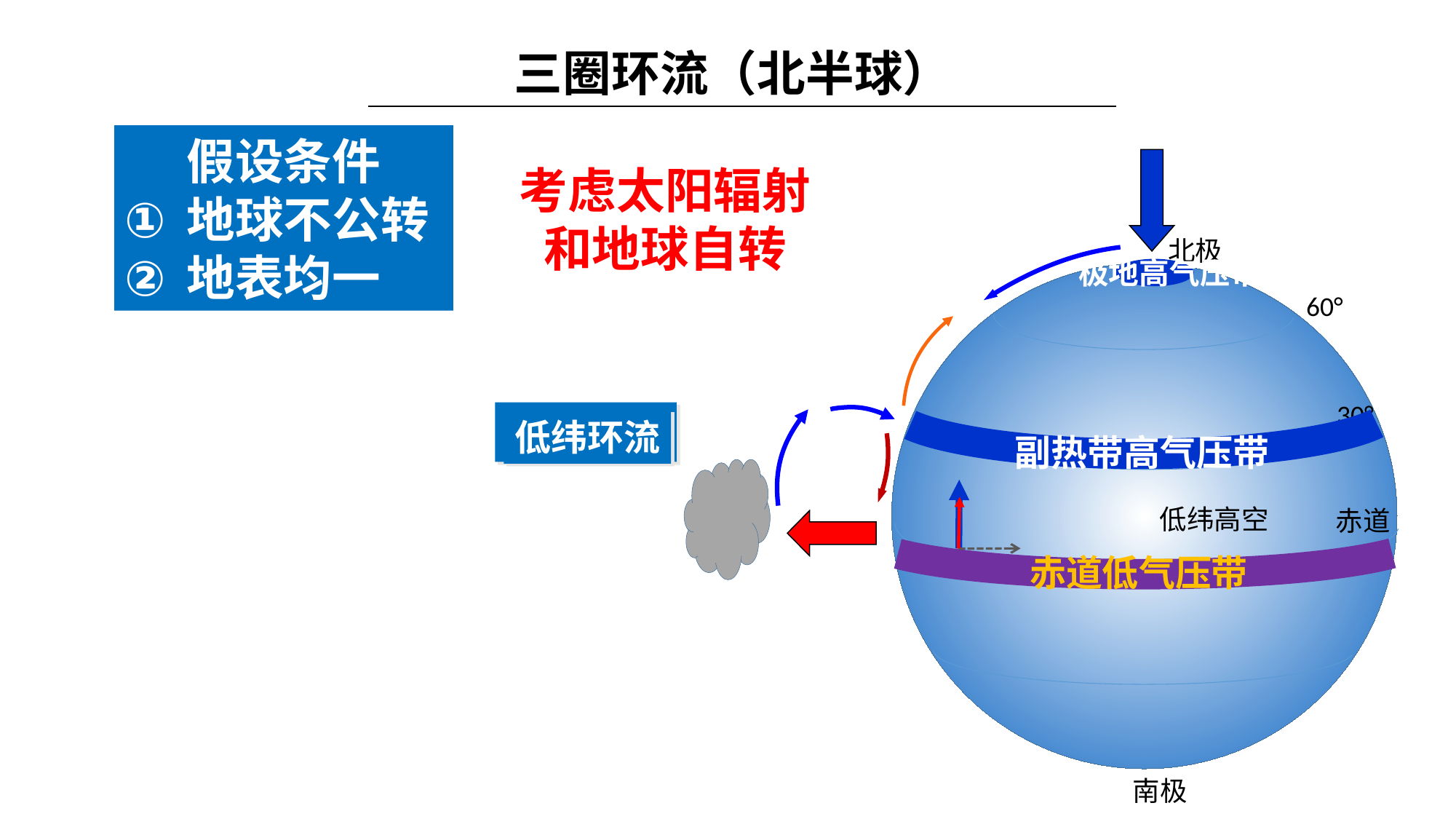

# 三圈环流（北半球）
假设条件
地球不公转
地表均一

北极
赤道
南极

60°

30°

考虑太阳辐射和地球自转
极地高气压带

低纬环流

副热带高气压带

低纬高空

赤道低气压带